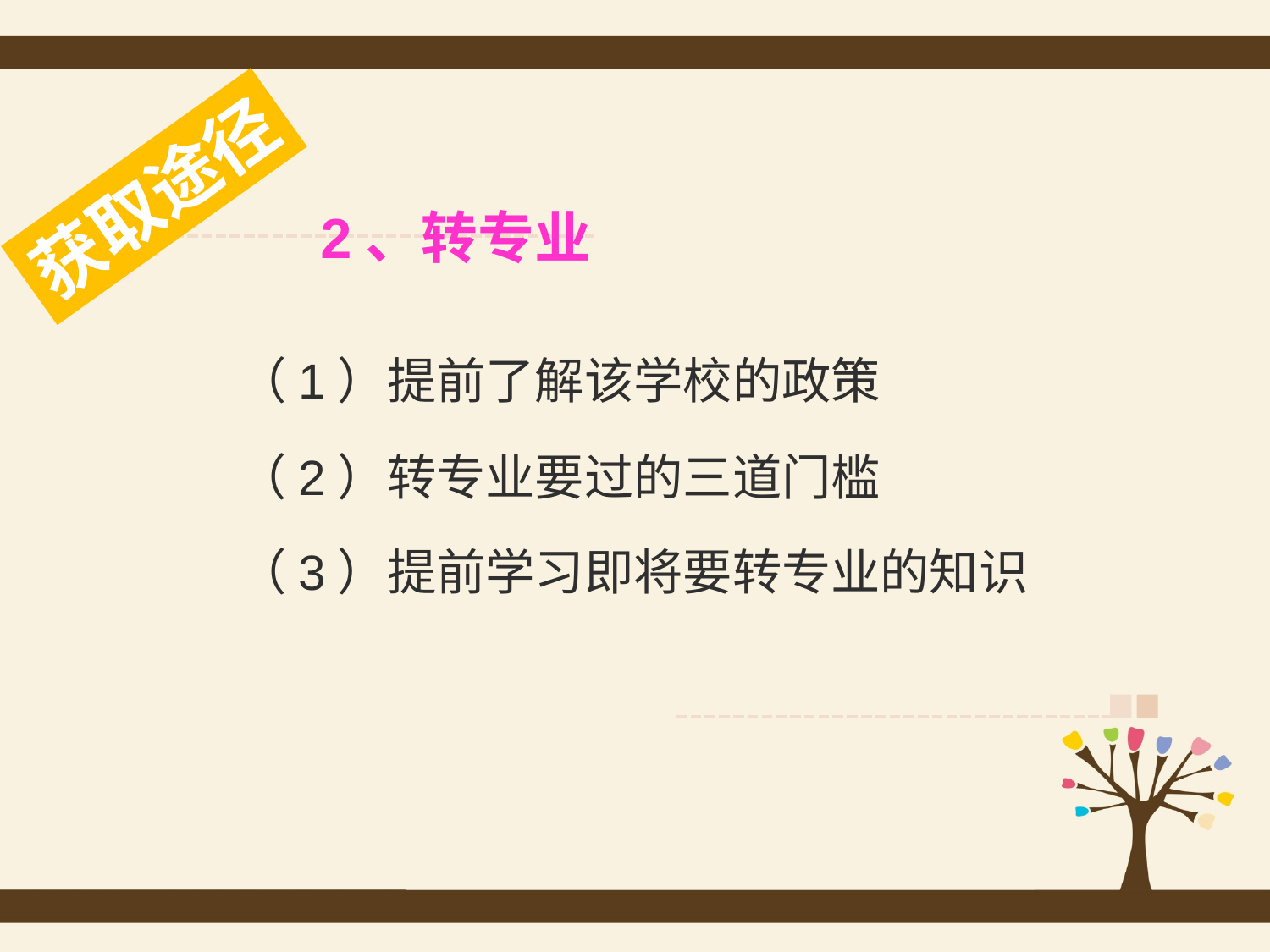

获取途径
2、转专业
（1）提前了解该学校的政策
（2）转专业要过的三道门槛
（3）提前学习即将要转专业的知识